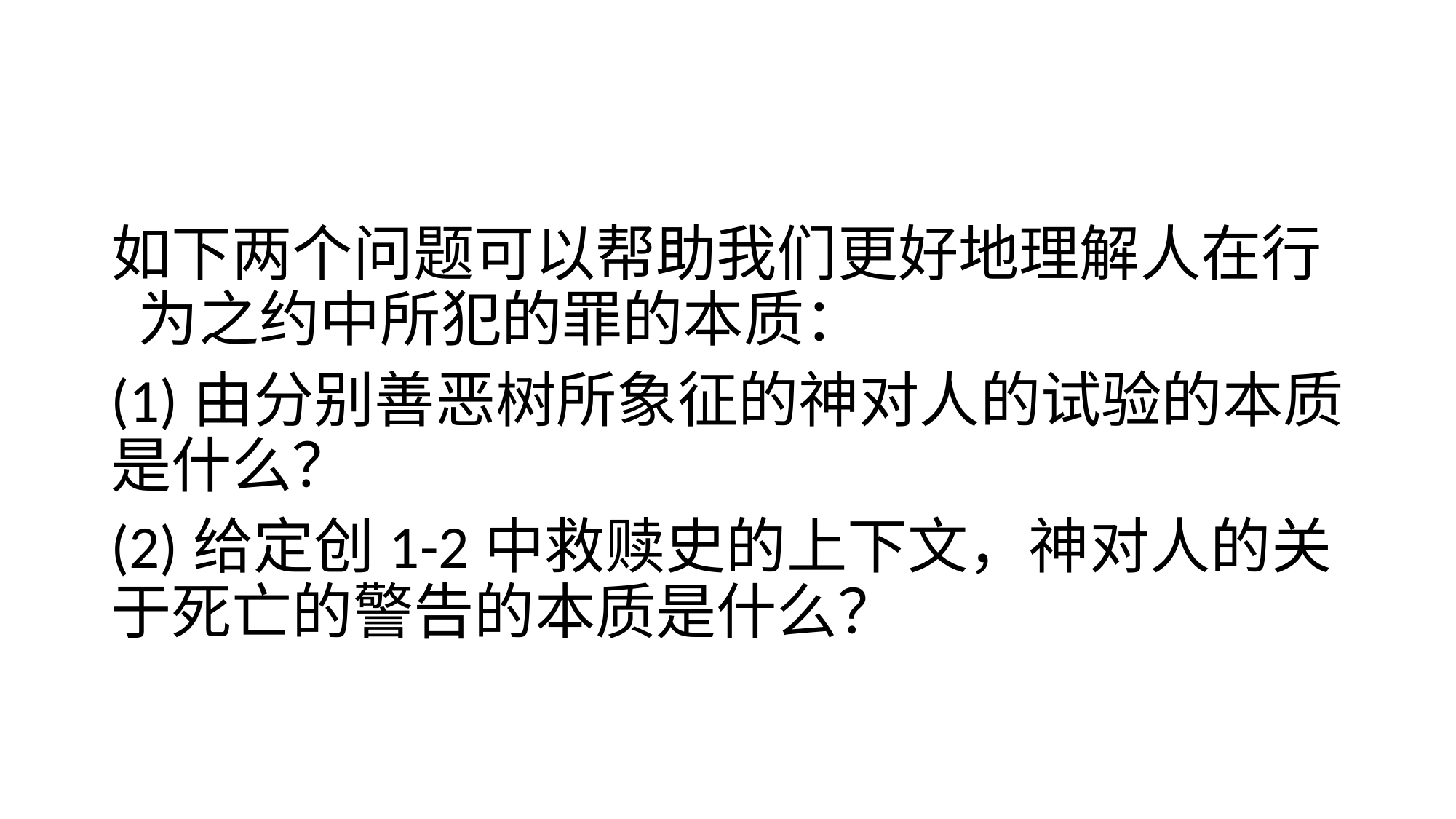

#
如下两个问题可以帮助我们更好地理解人在行为之约中所犯的罪的本质：
(1)由分别善恶树所象征的神对人的试验的本质是什么？
(2)给定创1-2中救赎史的上下文，神对人的关于死亡的警告的本质是什么？